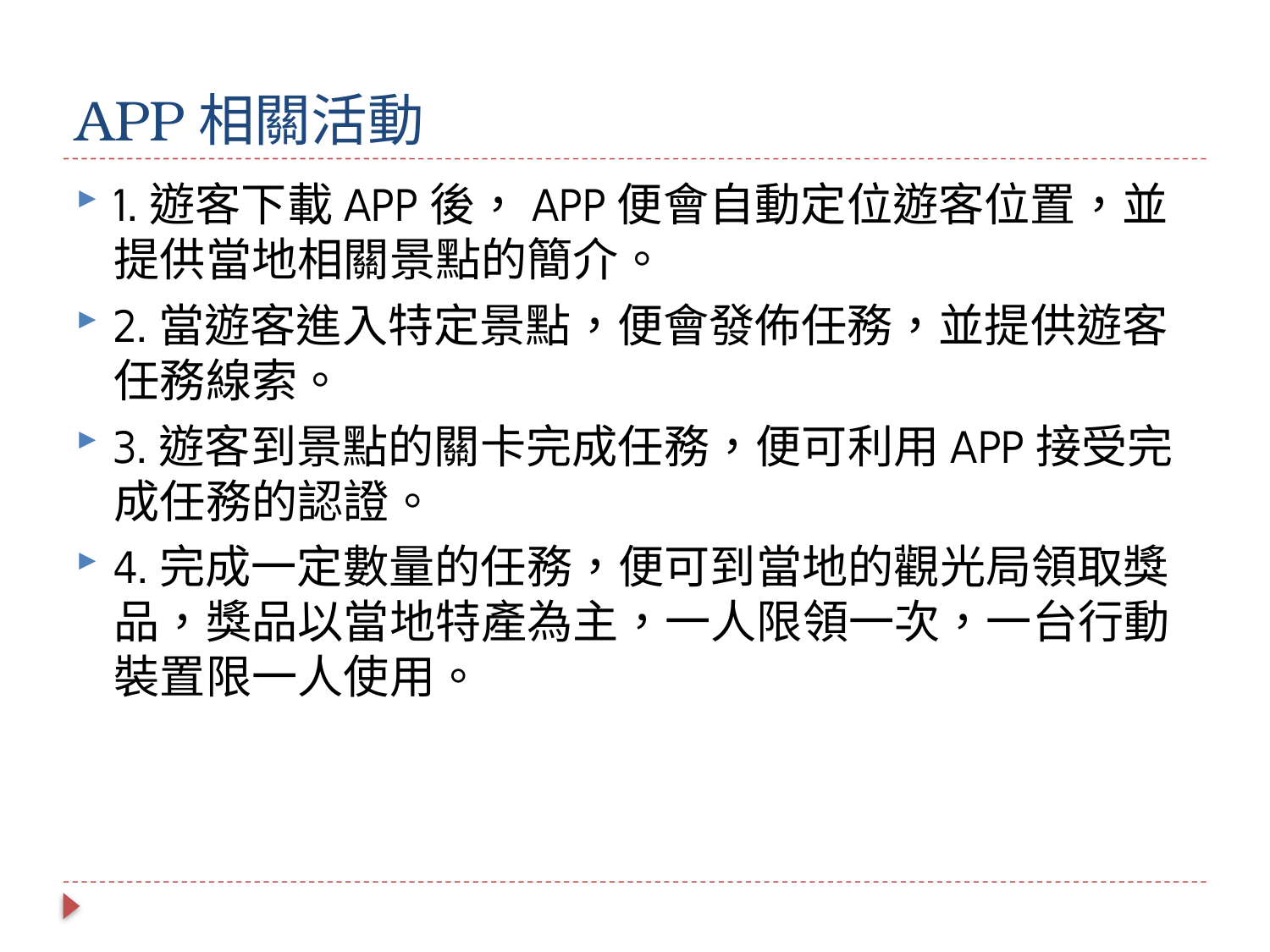

# APP相關活動
1.遊客下載APP後，APP便會自動定位遊客位置，並提供當地相關景點的簡介。
2.當遊客進入特定景點，便會發佈任務，並提供遊客任務線索。
3.遊客到景點的關卡完成任務，便可利用APP接受完成任務的認證。
4.完成一定數量的任務，便可到當地的觀光局領取獎品，獎品以當地特產為主，一人限領一次，一台行動裝置限一人使用。